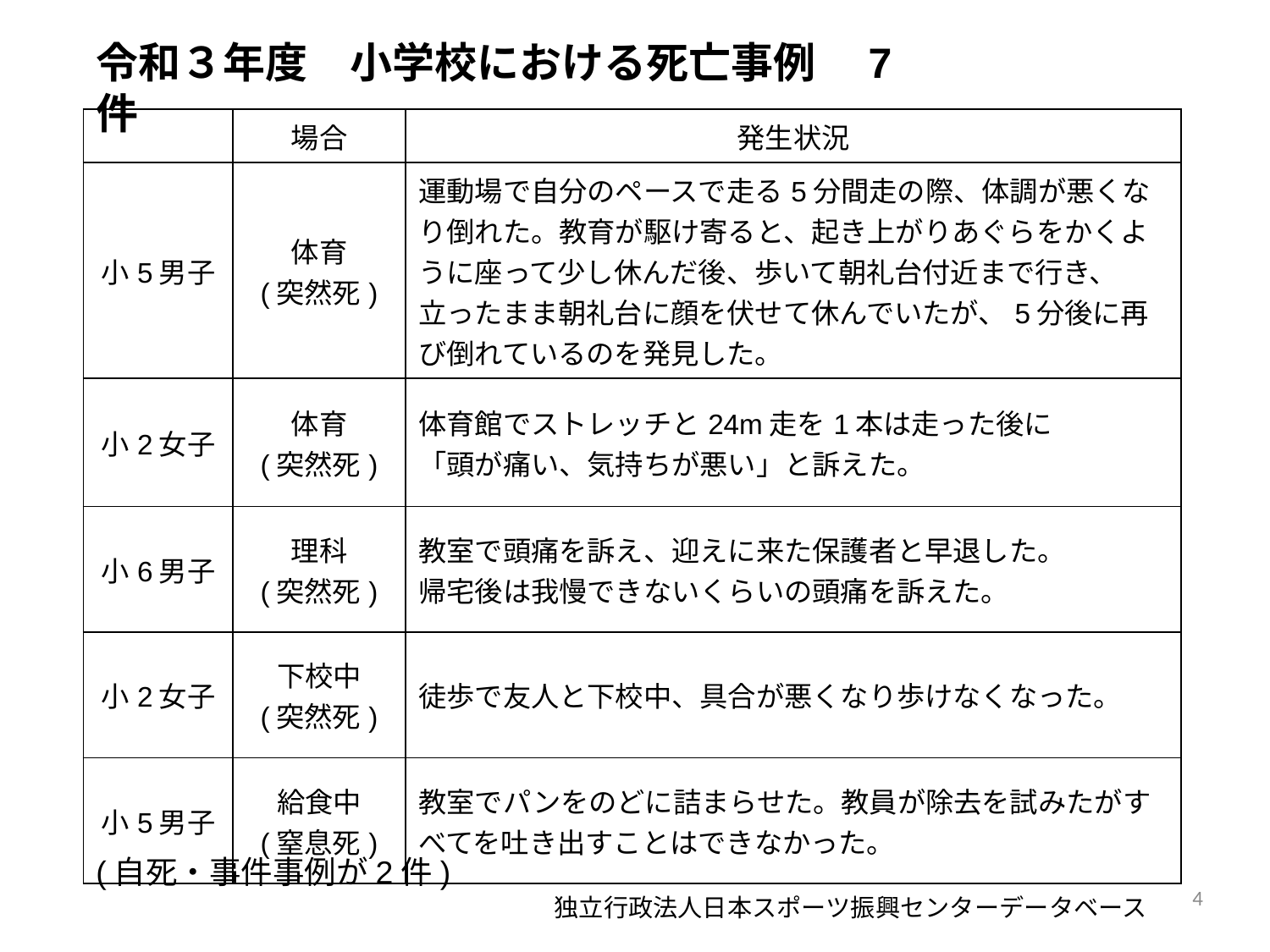

令和３年度　小学校における死亡事例　7件
|  | 場合 | 発生状況 |
| --- | --- | --- |
| 小5男子 | 体育 (突然死) | 運動場で自分のペースで走る5分間走の際、体調が悪くなり倒れた。教育が駆け寄ると、起き上がりあぐらをかくように座って少し休んだ後、歩いて朝礼台付近まで行き、立ったまま朝礼台に顔を伏せて休んでいたが、5分後に再び倒れているのを発見した。 |
| 小2女子 | 体育 (突然死) | 体育館でストレッチと24m走を1本は走った後に 「頭が痛い、気持ちが悪い」と訴えた。 |
| 小6男子 | 理科 (突然死) | 教室で頭痛を訴え、迎えに来た保護者と早退した。 帰宅後は我慢できないくらいの頭痛を訴えた。 |
| 小2女子 | 下校中 (突然死) | 徒歩で友人と下校中、具合が悪くなり歩けなくなった。 |
| 小5男子 | 給食中 (窒息死) | 教室でパンをのどに詰まらせた。教員が除去を試みたがすべてを吐き出すことはできなかった。 |
(自死・事件事例が2件)
4
独立行政法人日本スポーツ振興センターデータベース